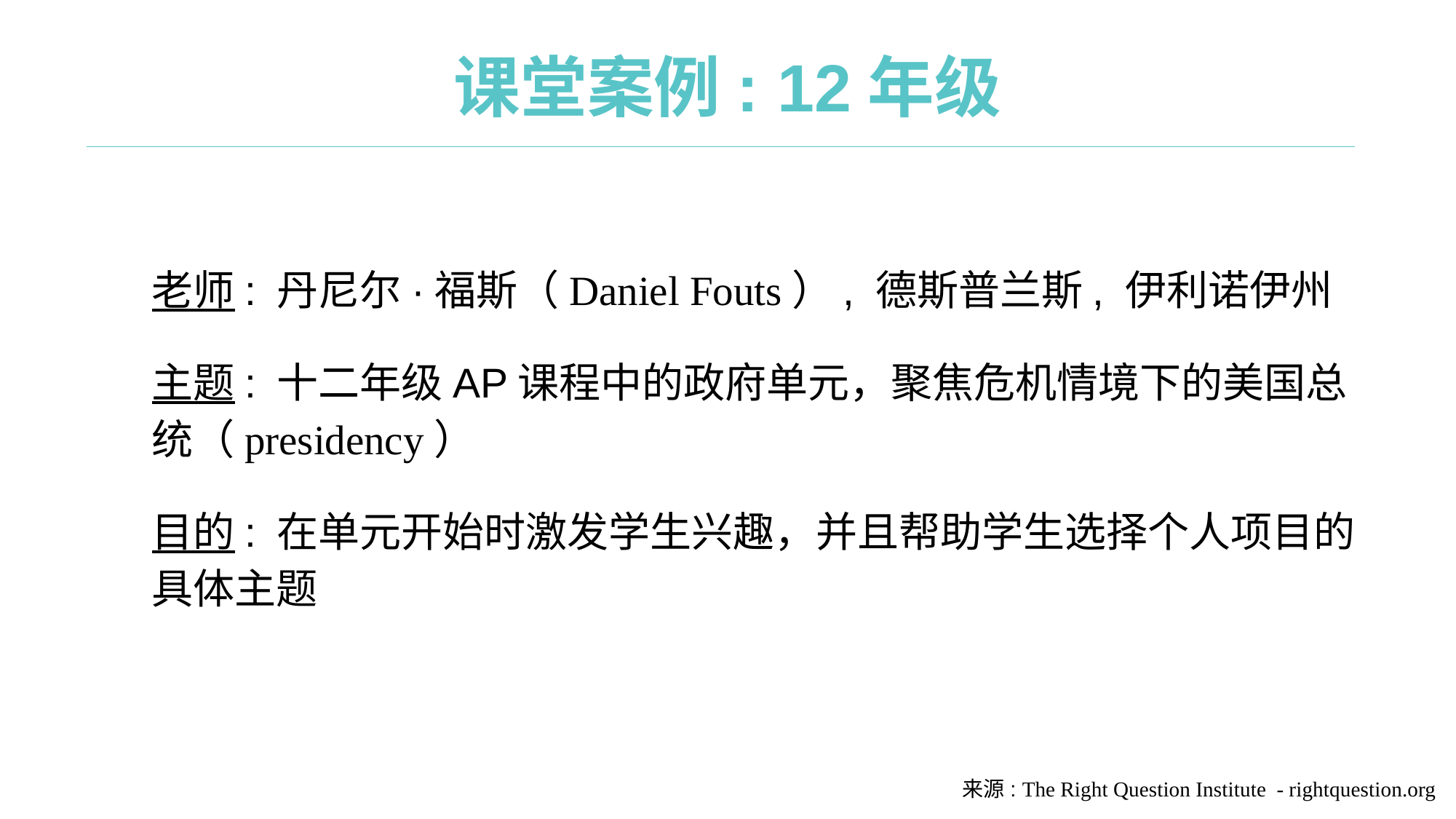

# 课堂案例: 12年级
老师: 丹尼尔·福斯（Daniel Fouts）, 德斯普兰斯, 伊利诺伊州
主题: 十二年级AP课程中的政府单元，聚焦危机情境下的美国总统（presidency）
目的: 在单元开始时激发学生兴趣，并且帮助学生选择个人项目的具体主题